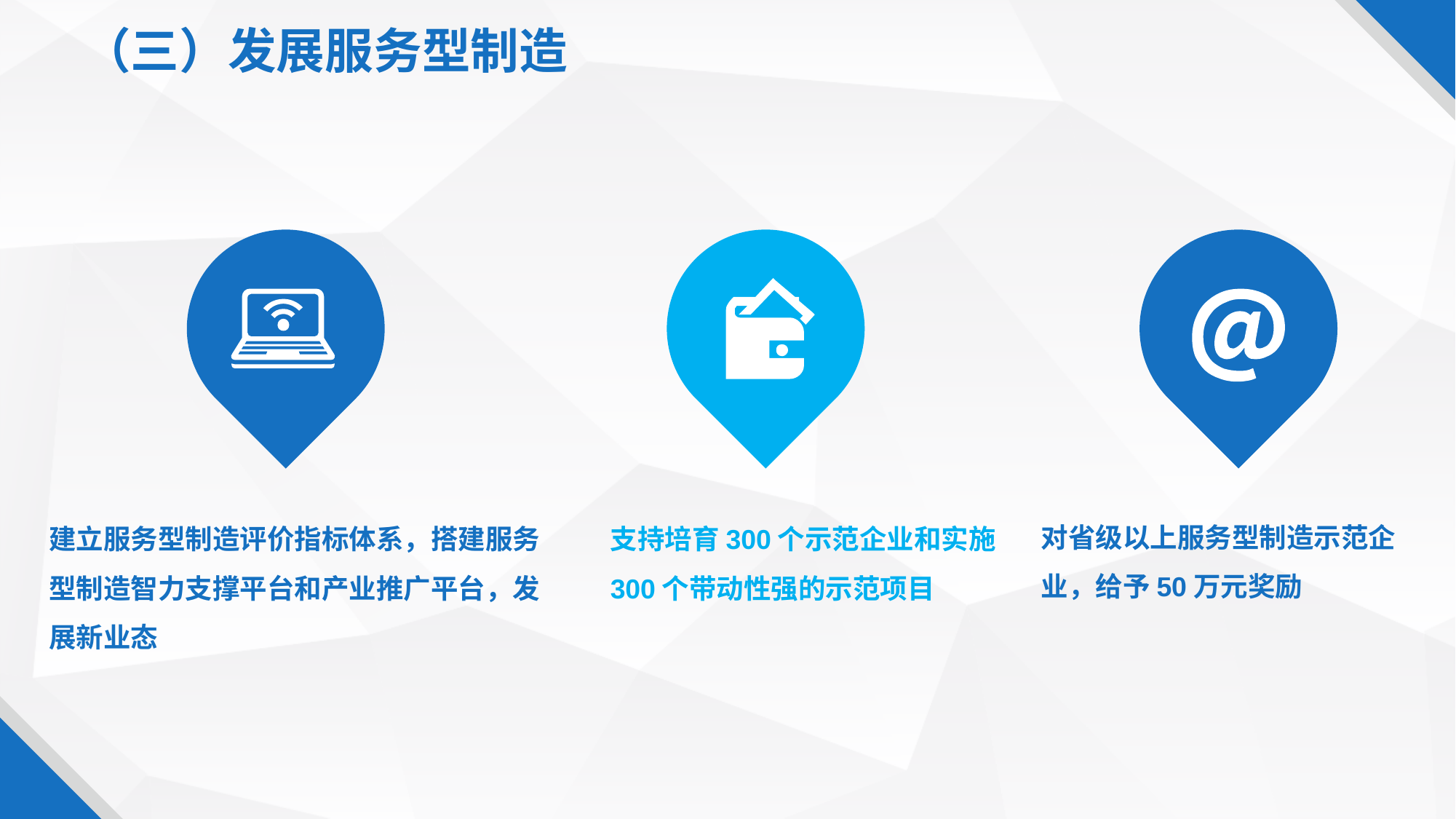

（三）发展服务型制造

对省级以上服务型制造示范企业，给予50万元奖励
建立服务型制造评价指标体系，搭建服务型制造智力支撑平台和产业推广平台，发展新业态
支持培育300个示范企业和实施300个带动性强的示范项目